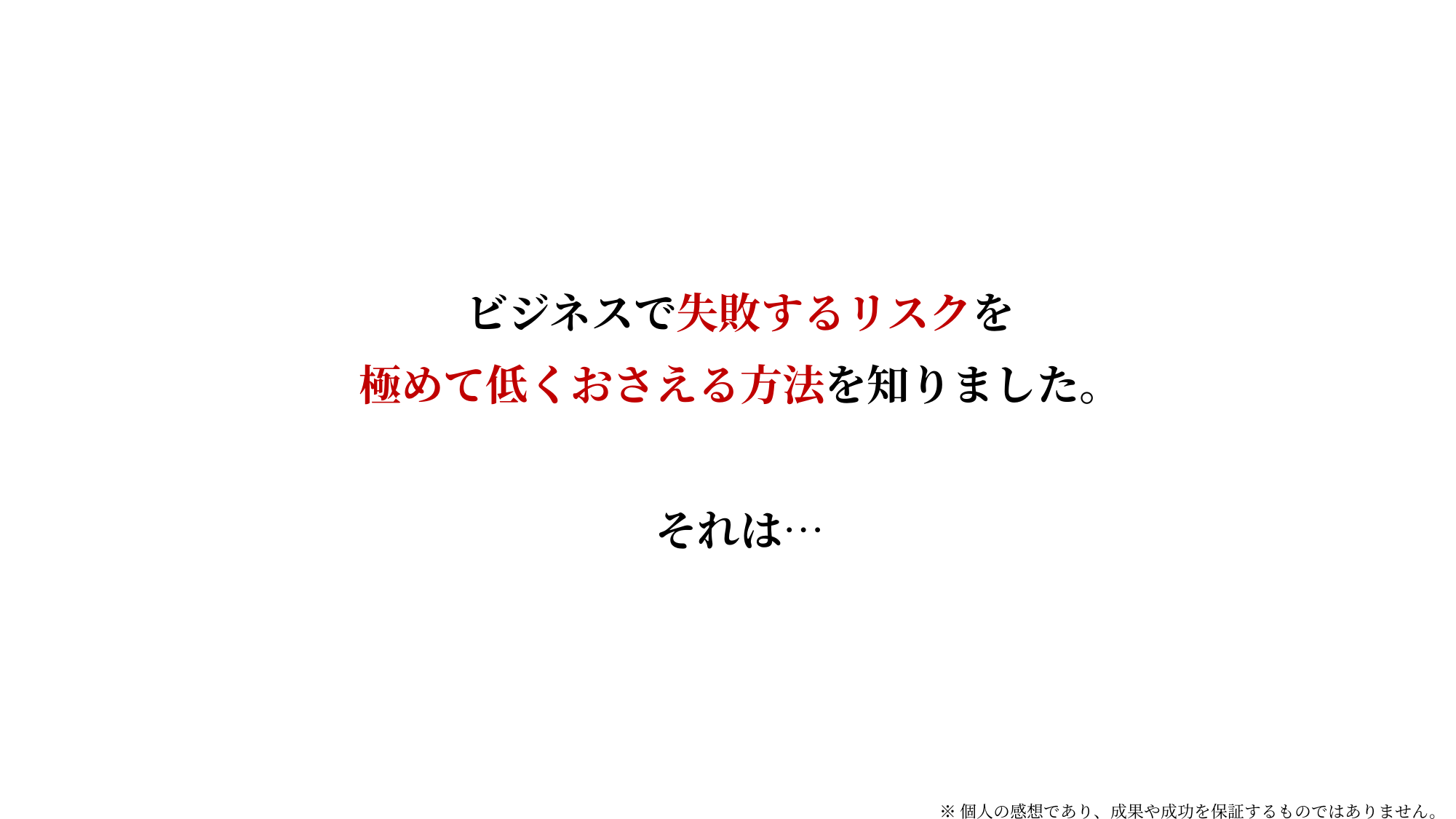

ビジネスで失敗するリスクを
極めて低くおさえる方法を知りました。

それは…
※個人の感想であり、成果や成功を保証するものではありません。